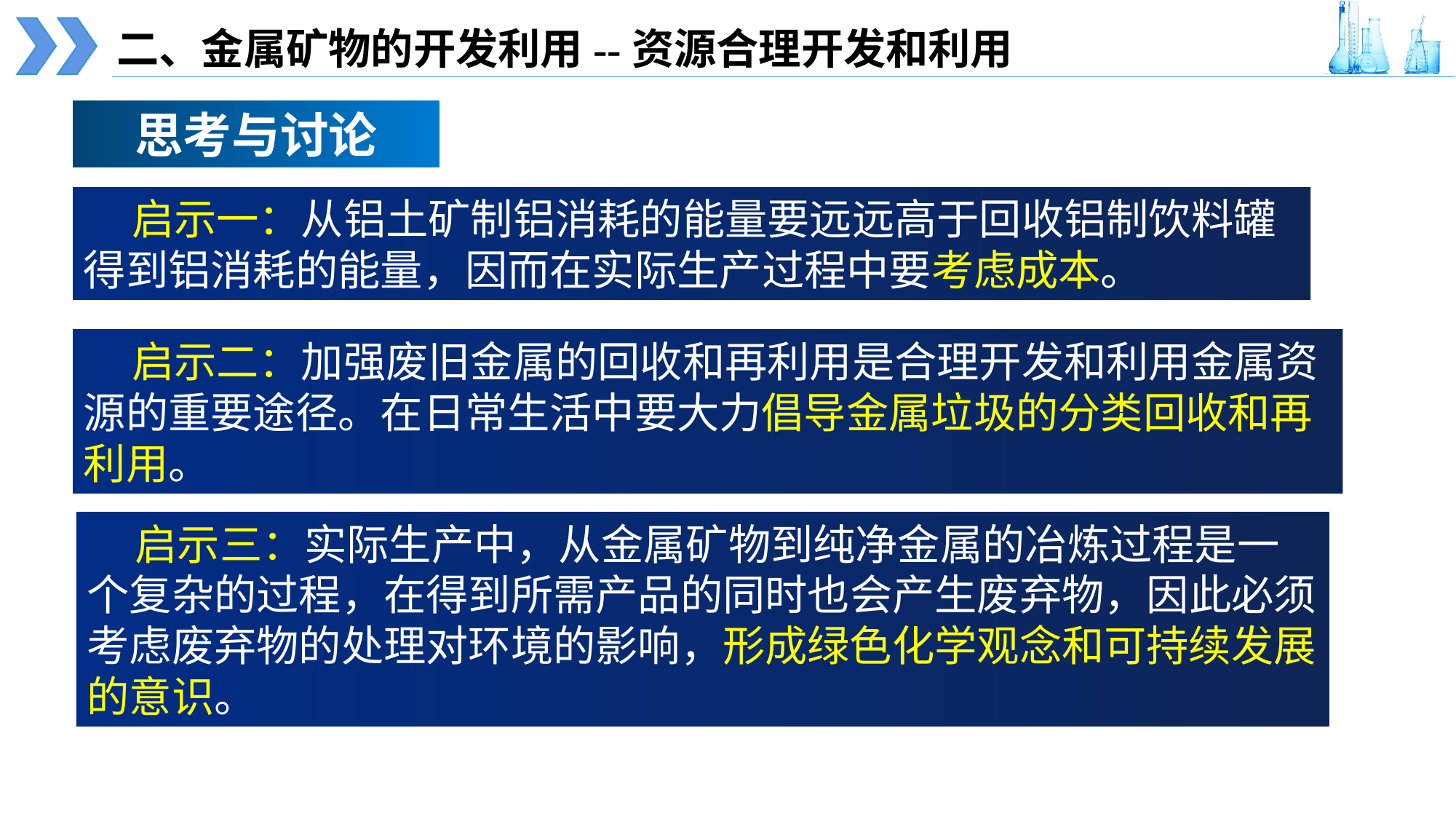

二、金属矿物的开发利用--资源合理开发和利用
思考与讨论
    启示一：从铝土矿制铝消耗的能量要远远高于回收铝制饮料罐得到铝消耗的能量，因而在实际生产过程中要考虑成本。
    启示二：加强废旧金属的回收和再利用是合理开发和利用金属资源的重要途径。在日常生活中要大力倡导金属垃圾的分类回收和再利用。
    启示三：实际生产中，从金属矿物到纯净金属的冶炼过程是一个复杂的过程，在得到所需产品的同时也会产生废弃物，因此必须考虑废弃物的处理对环境的影响，形成绿色化学观念和可持续发展的意识。